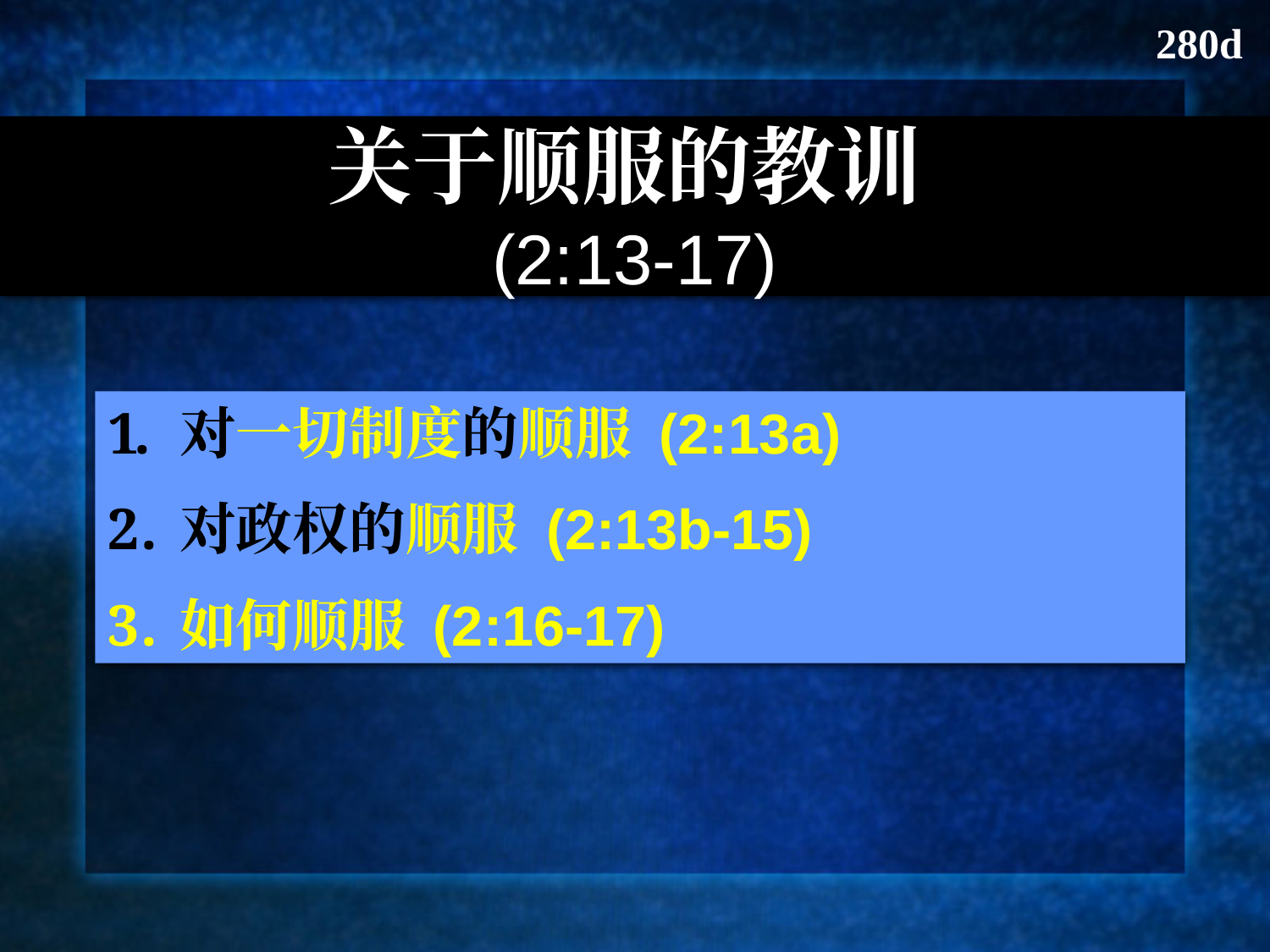

280d
关于顺服的教训
(2:13-17)
对一切制度的顺服 (2:13a)
对政权的顺服 (2:13b-15)
如何顺服 (2:16-17)